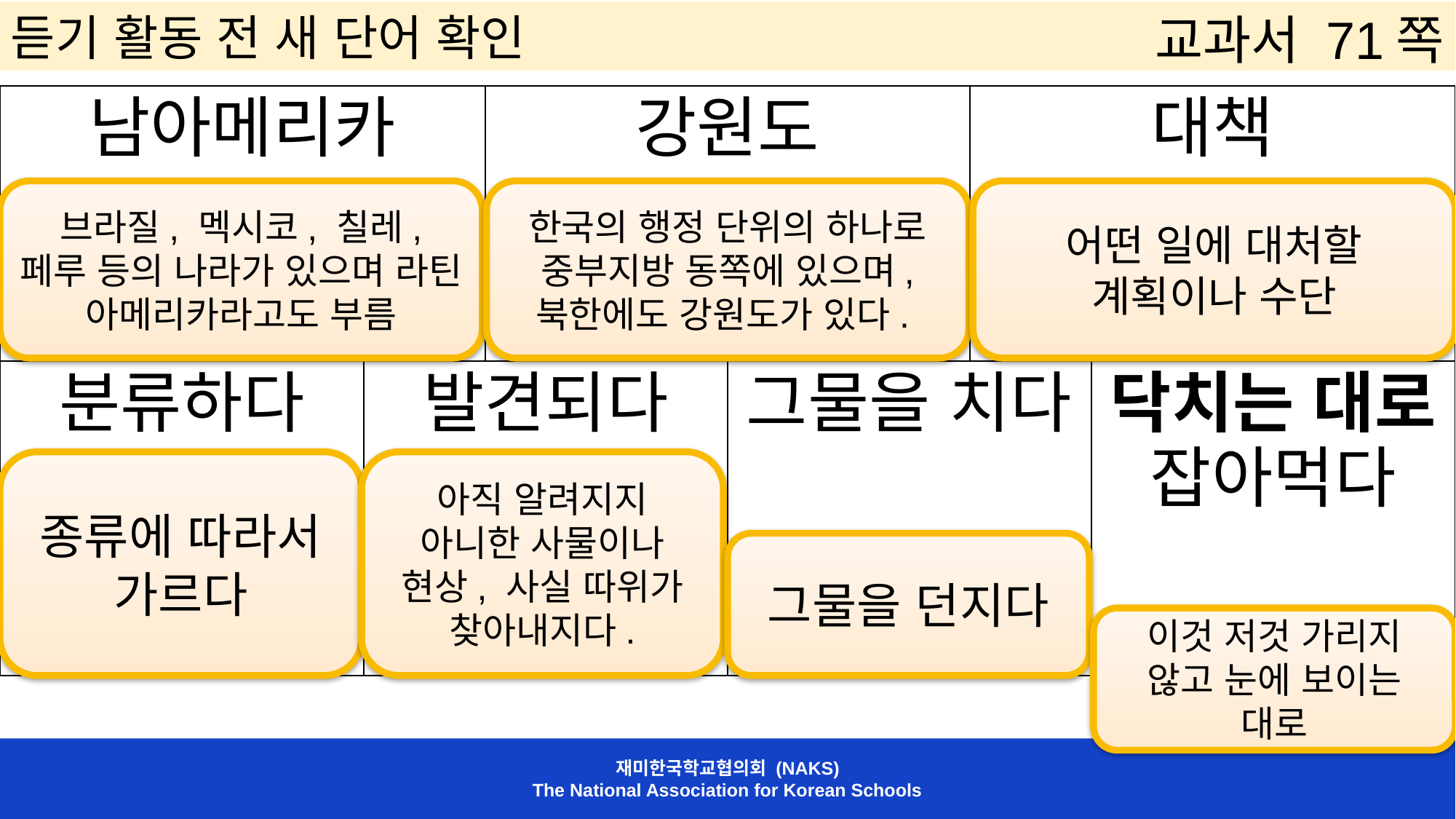

듣기 활동 전 새 단어 확인
교과서 71쪽
| 남아메리카 |  | 강원도 |  | 대책 |  |
| --- | --- | --- | --- | --- | --- |
| 분류하다 | 발견되다 |  | 그물을 치다 |  | 닥치는 대로 잡아먹다 |
브라질, 멕시코, 칠레, 페루 등의 나라가 있으며 라틴 아메리카라고도 부름
한국의 행정 단위의 하나로 중부지방 동쪽에 있으며, 북한에도 강원도가 있다.
어떤 일에 대처할 계획이나 수단
아직 알려지지 아니한 사물이나 현상, 사실 따위가 찾아내지다.
종류에 따라서 가르다
그물을 던지다
이것 저것 가리지 않고 눈에 보이는 대로
재미한국학교협의회 (NAKS)
The National Association for Korean Schools